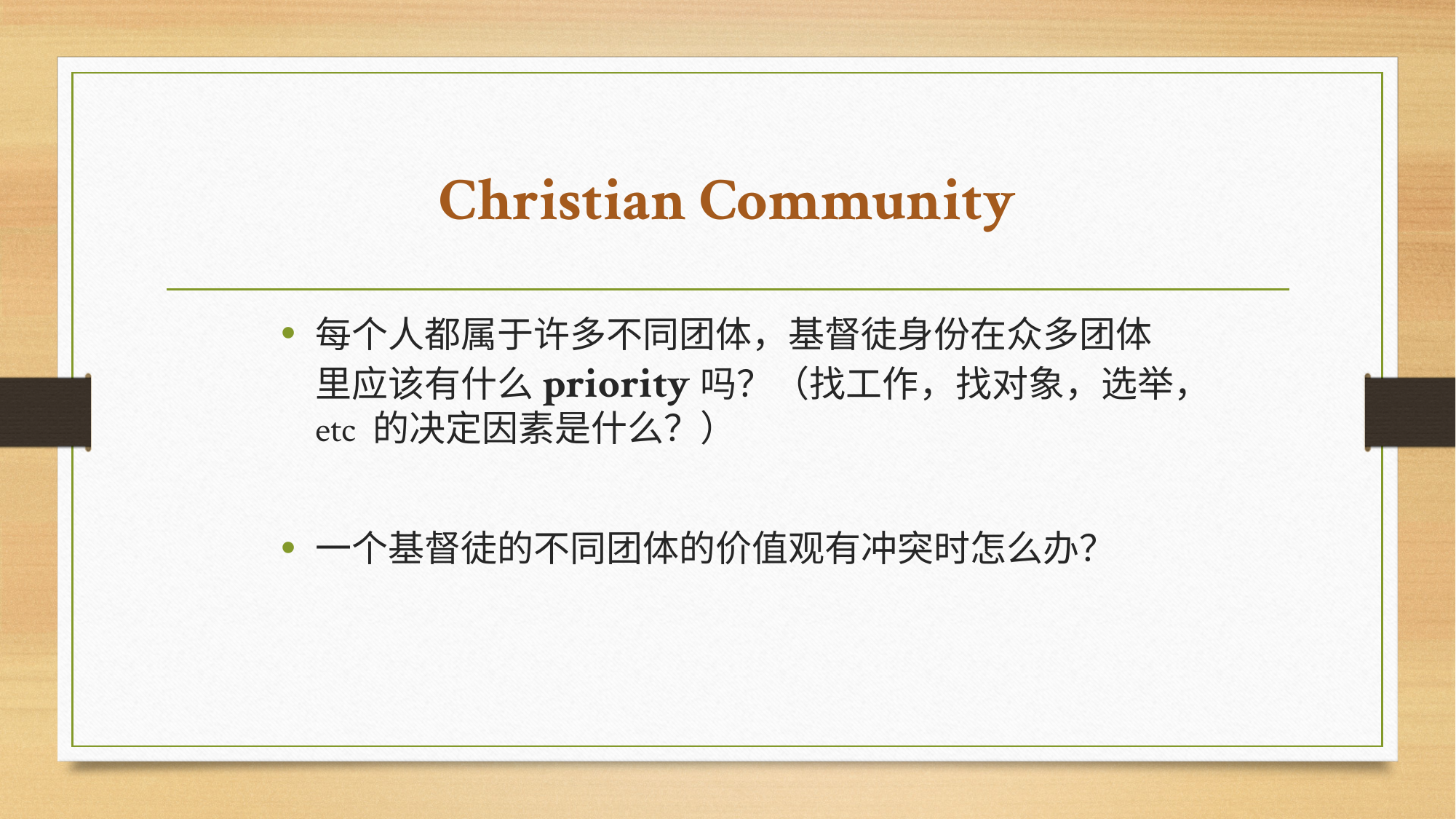

# Christian Community
每个人都属于许多不同团体，基督徒身份在众多团体里应该有什么priority吗？（找工作，找对象，选举，etc 的决定因素是什么？）

一个基督徒的不同团体的价值观有冲突时怎么办？